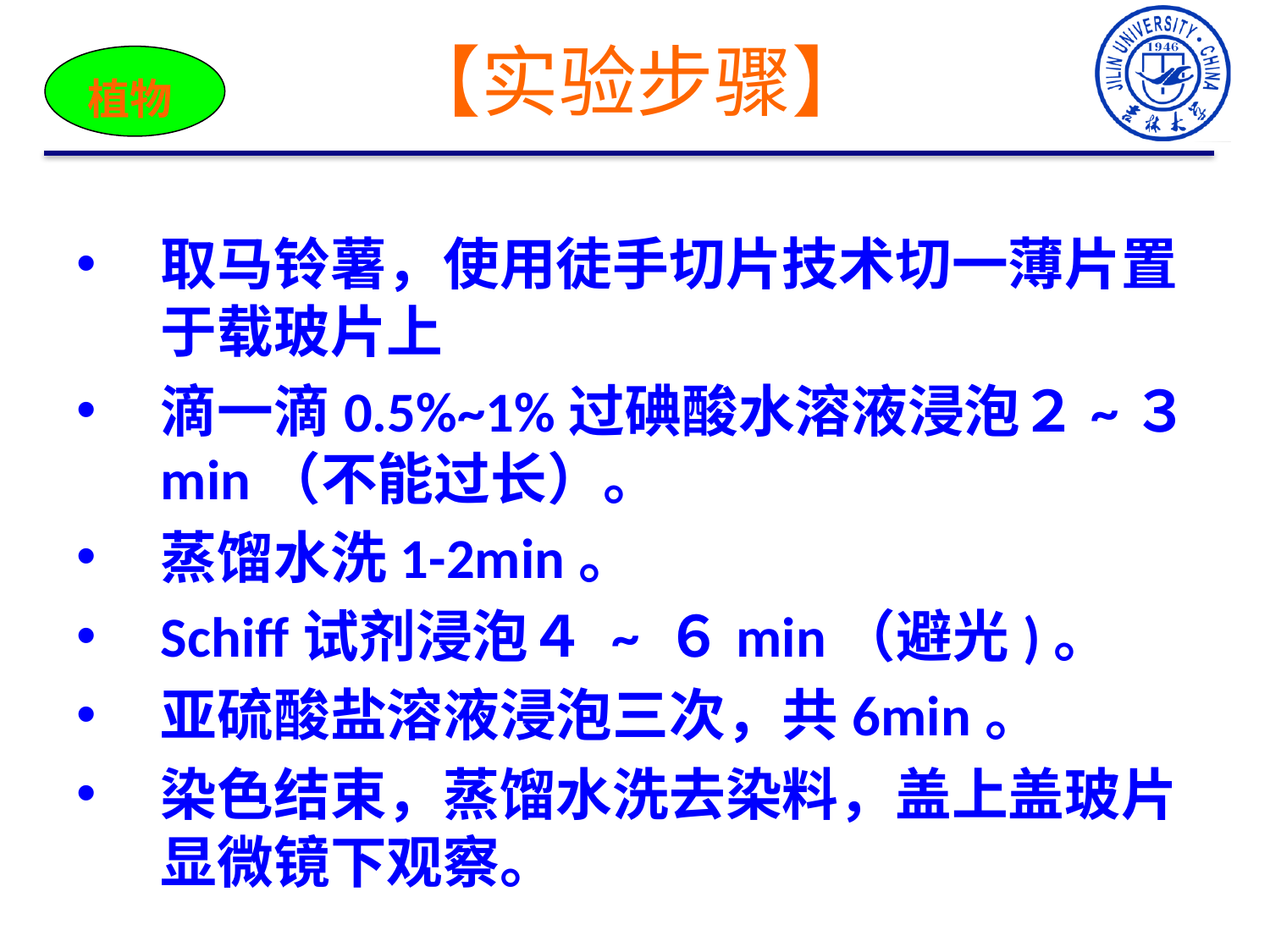

取马铃薯，使用徒手切片技术切一薄片置于载玻片上
滴一滴0.5%~1%过碘酸水溶液浸泡２~３min（不能过长）。
蒸馏水洗1-2min。
Schiff试剂浸泡４ ~ ６min（避光)。
亚硫酸盐溶液浸泡三次，共6min。
染色结束，蒸馏水洗去染料，盖上盖玻片显微镜下观察。
【实验步骤】

植物